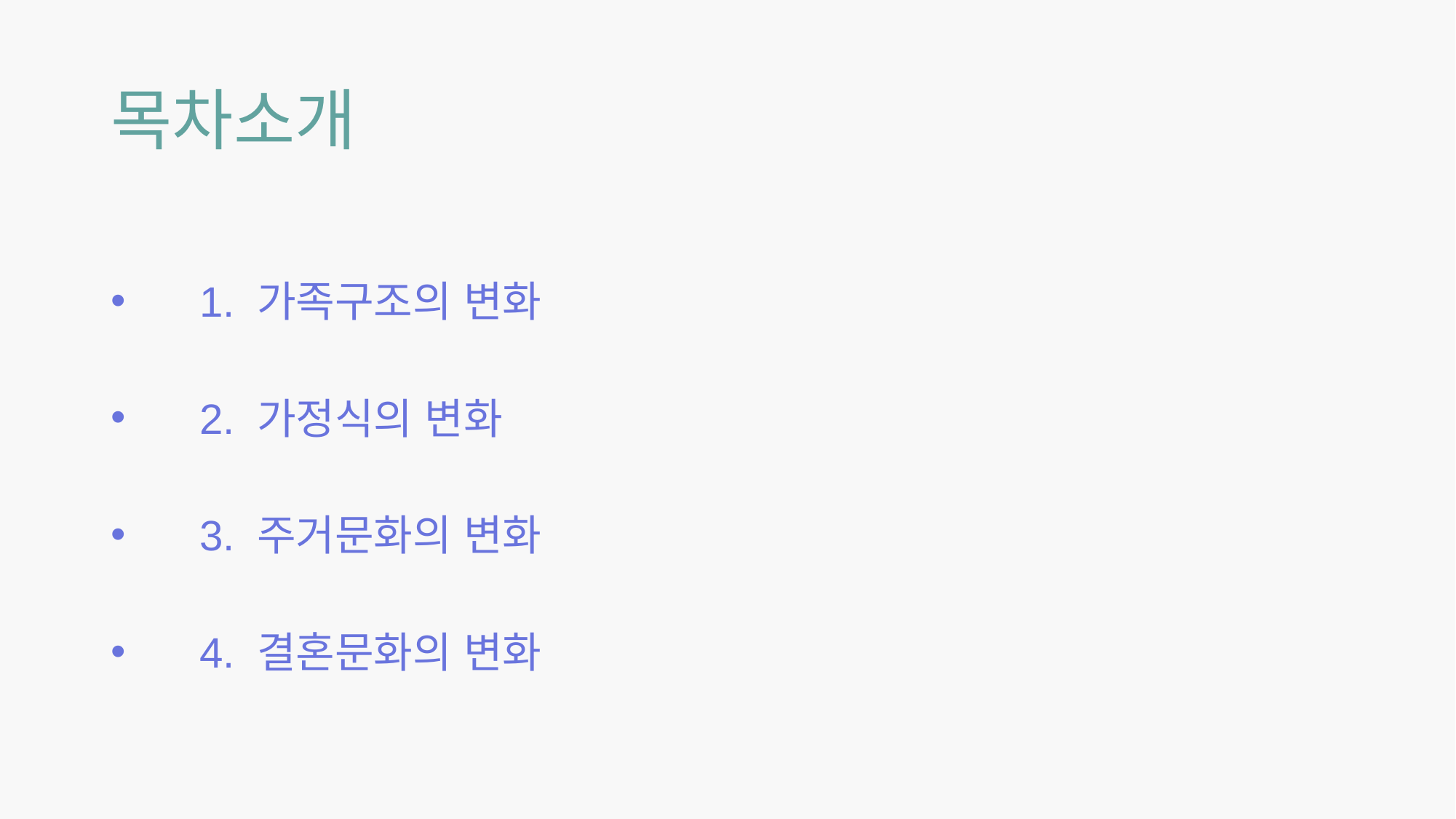

# 목차소개
1. 가족구조의 변화
2. 가정식의 변화
3. 주거문화의 변화
4. 결혼문화의 변화